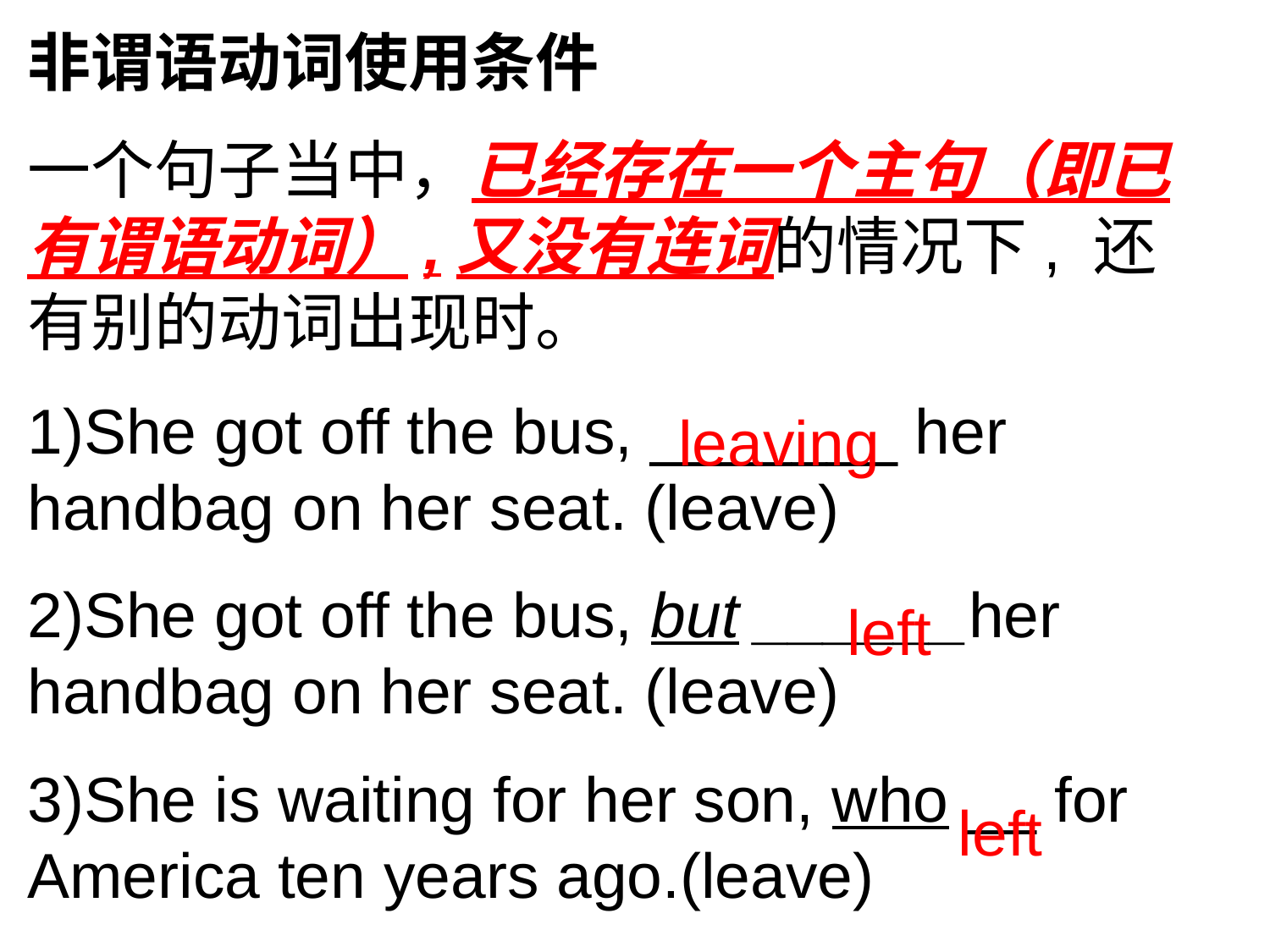

非谓语动词使用条件
一个句子当中，已经存在一个主句（即已有谓语动词）,又没有连词的情况下, 还有别的动词出现时。
1)She got off the bus, _______ her handbag on her seat. (leave)
2)She got off the bus, but ______her handbag on her seat. (leave)
3)She is waiting for her son, who __ for America ten years ago.(leave)
leaving
left
left